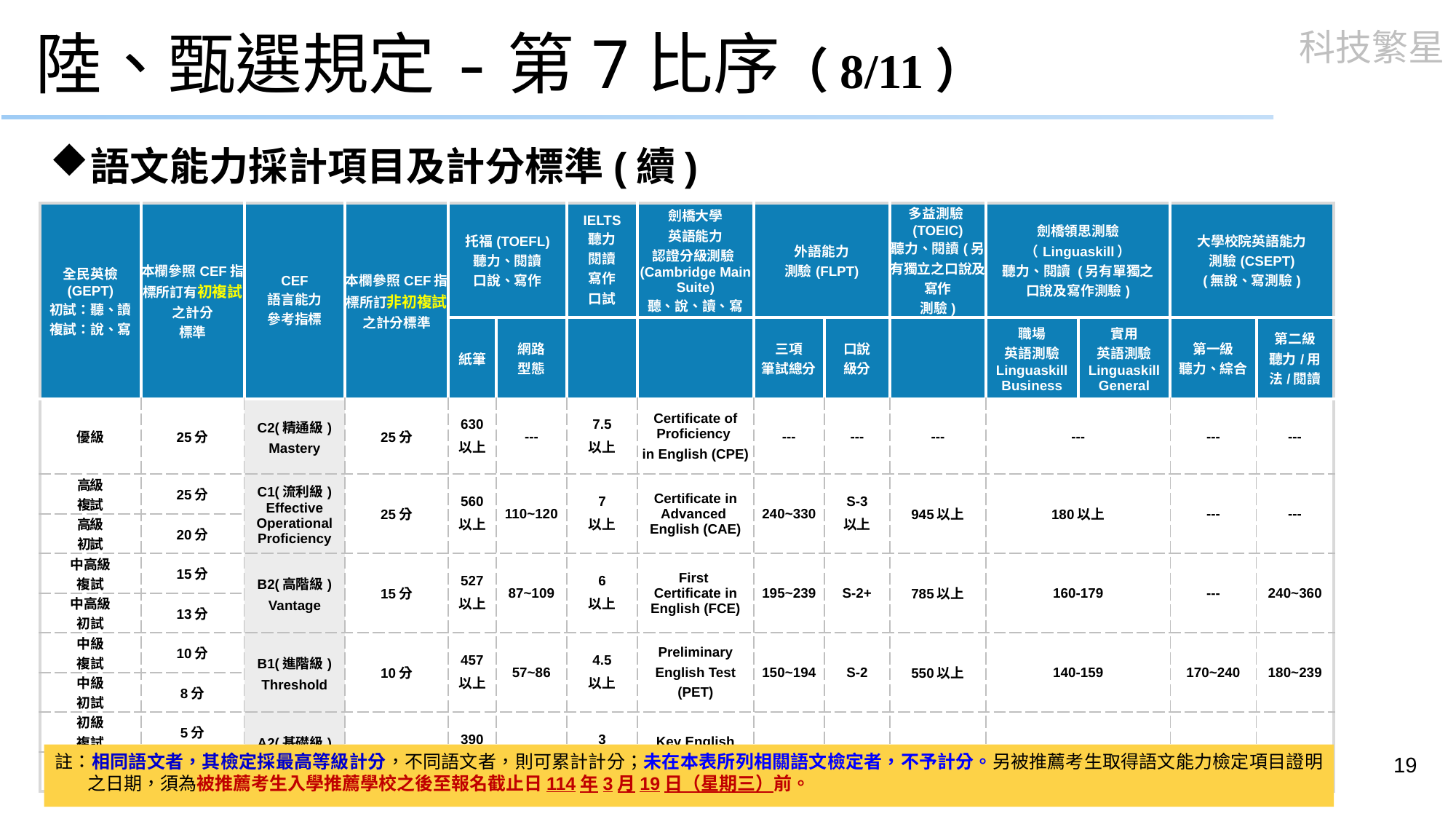

# 陸、甄選規定-第7比序（8/11）
語文能力採計項目及計分標準(續)
| 全民英檢 (GEPT) 初試：聽、讀 複試：說、寫 | 本欄參照CEF指標所訂有初複試之計分 標準 | CEF 語言能力 參考指標 | 本欄參照CEF指標所訂非初複試之計分標準 | 托福(TOEFL) 聽力、閱讀 口說、寫作 |  | IELTS 聽力 閱讀 寫作 口試 | 劍橋大學 英語能力 認證分級測驗(Cambridge Main Suite) 聽、說、讀、寫 | 外語能力 測驗(FLPT) |  | 多益測驗(TOEIC) 聽力、閱讀(另有獨立之口說及寫作 測驗) | 劍橋領思測驗（Linguaskill） 聽力、閱讀 (另有單獨之 口說及寫作測驗) |  | 大學校院英語能力 測驗(CSEPT) (無說、寫測驗) |  |
| --- | --- | --- | --- | --- | --- | --- | --- | --- | --- | --- | --- | --- | --- | --- |
|  |  |  |  | 紙筆 | 網路 型態 |  |  | 三項 筆試總分 | 口說 級分 |  | 職場 英語測驗 Linguaskill Business | 實用 英語測驗 Linguaskill General | 第一級 聽力、綜合 | 第二級 聽力/用法/閱讀 |
| 優級 | 25分 | C2(精通級) Mastery | 25分 | 630 以上 | --- | 7.5 以上 | Certificate of Proficiency in English (CPE) | --- | --- | --- | --- |  | --- | --- |
| 高級 複試 | 25分 | C1(流利級) Effective Operational Proficiency | 25分 | 560 以上 | 110~120 | 7 以上 | Certificate in Advanced English (CAE) | 240~330 | S-3 以上 | 945以上 | 180以上 |  | --- | --- |
| 高級 初試 | 20分 |  |  |  |  |  |  |  |  |  |  |  |  |  |
| 中高級 複試 | 15分 | B2(高階級) Vantage | 15分 | 527 以上 | 87~109 | 6 以上 | First Certificate in English (FCE) | 195~239 | S-2+ | 785以上 | 160-179 |  | --- | 240~360 |
| 中高級 初試 | 13分 |  |  |  |  |  |  |  |  |  |  |  |  |  |
| 中級 複試 | 10分 | B1(進階級) Threshold | 10分 | 457 以上 | 57~86 | 4.5 以上 | Preliminary English Test (PET) | 150~194 | S-2 | 550以上 | 140-159 |  | 170~240 | 180~239 |
| 中級 初試 | 8分 |  |  |  |  |  |  |  |  |  |  |  |  |  |
| 初級 複試 | 5分 | A2(基礎級) Waystage | 5分 | 390 以上 | 24~56 | 3 以上 | Key English Test (KET) | 105~149 | S-1+ | 225以上 | 120-139 |  | 130~169 | 120~179 |
| 初級 初試 | 3分 |  |  |  |  |  |  |  |  |  |  |  |  |  |
註：相同語文者，其檢定採最高等級計分，不同語文者，則可累計計分；未在本表所列相關語文檢定者，不予計分。另被推薦考生取得語文能力檢定項目證明之日期，須為被推薦考生入學推薦學校之後至報名截止日114年3月19日（星期三）前。
19